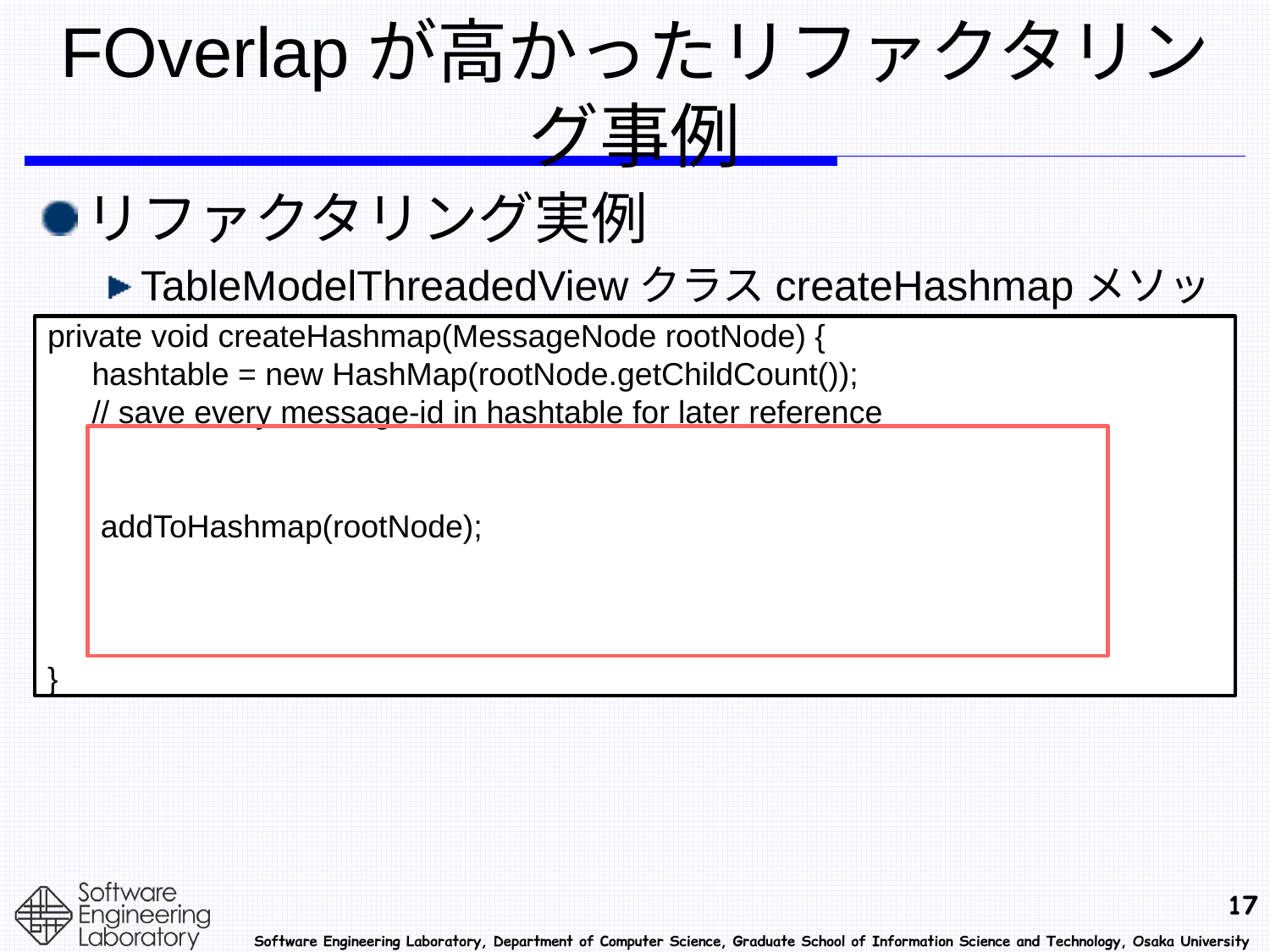

# FOverlapが高かったリファクタリング事例
リファクタリング実例
TableModelThreadedViewクラスcreateHashmapメソッド
private void createHashmap(MessageNode rootNode) {
     hashtable = new HashMap(rootNode.getChildCount());
     // save every message-id in hashtable for later reference

      addToHashmap(rootNode);

}